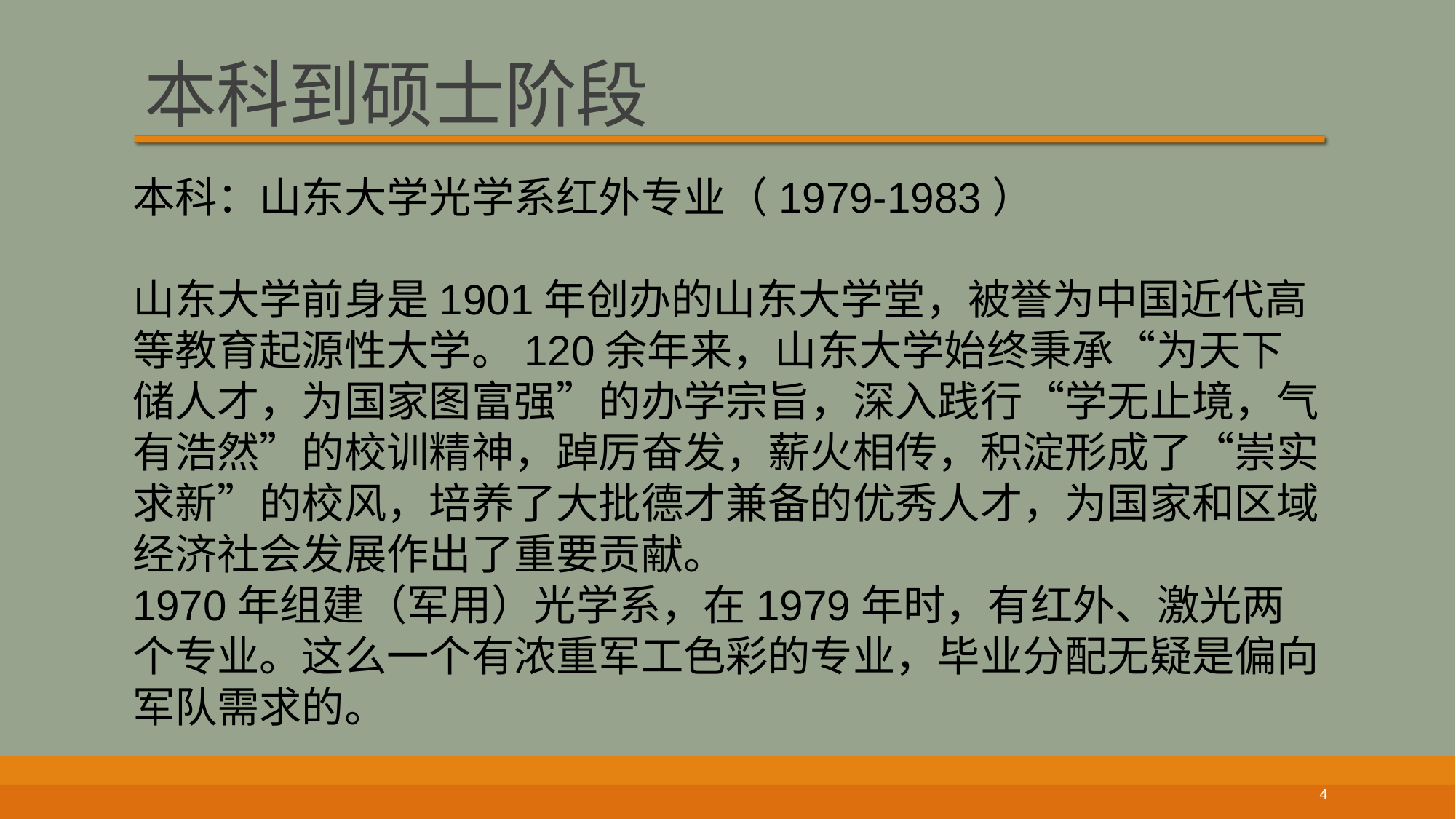

# 本科到硕士阶段
本科：山东大学光学系红外专业（1979-1983）

山东大学前身是1901年创办的山东大学堂，被誉为中国近代高等教育起源性大学。120余年来，山东大学始终秉承“为天下储人才，为国家图富强”的办学宗旨，深入践行“学无止境，气有浩然”的校训精神，踔厉奋发，薪火相传，积淀形成了“崇实求新”的校风，培养了大批德才兼备的优秀人才，为国家和区域经济社会发展作出了重要贡献。
1970年组建（军用）光学系，在1979年时，有红外、激光两个专业。这么一个有浓重军工色彩的专业，毕业分配无疑是偏向军队需求的。
4